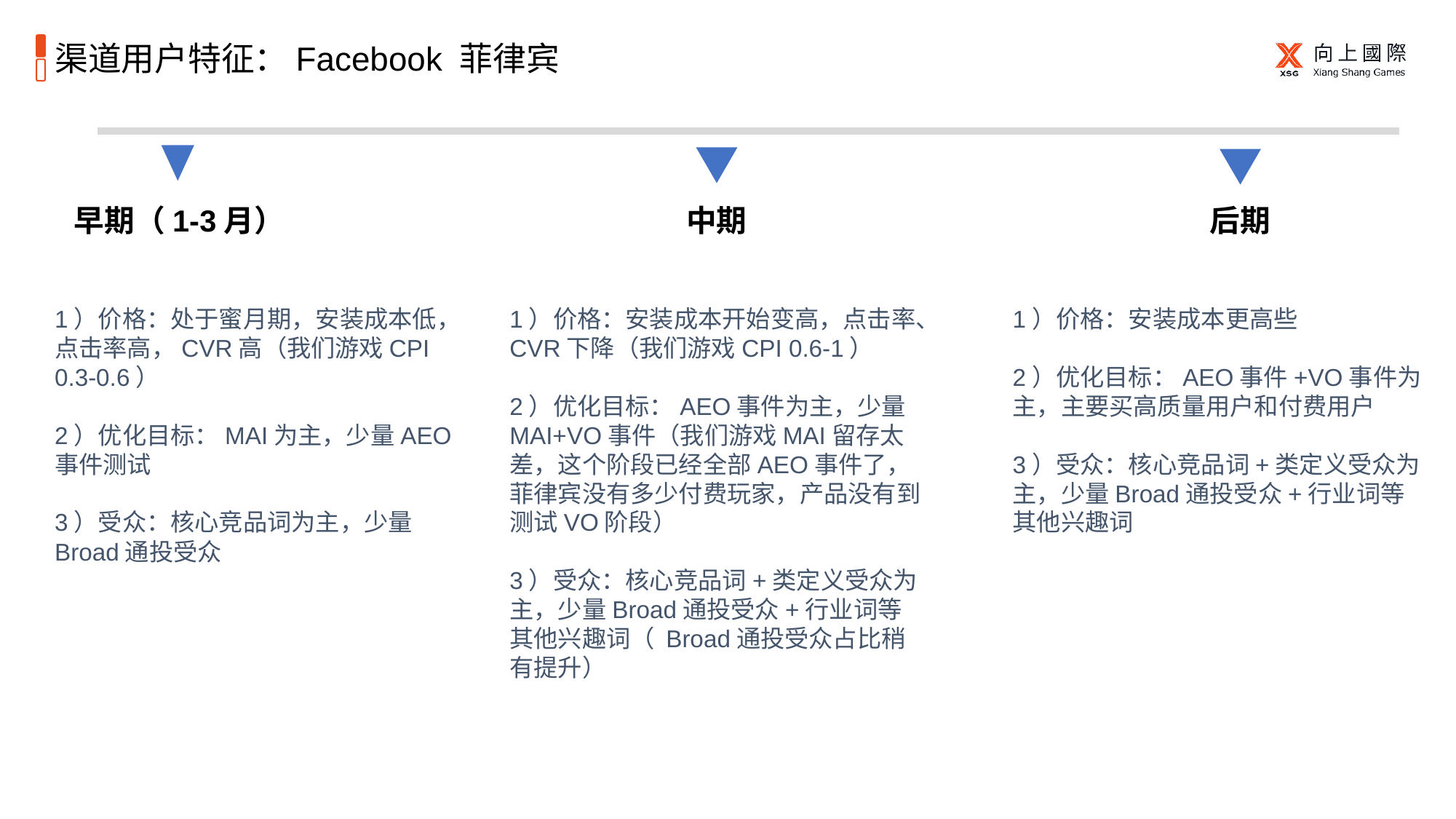

# 渠道用户特征：Facebook 菲律宾

早期（1-3月）
中期
后期

1）价格：处于蜜月期，安装成本低，点击率高，CVR高（我们游戏CPI 0.3-0.6）

2）优化目标：MAI为主，少量AEO事件测试

3）受众：核心竞品词为主，少量Broad通投受众

1）价格：安装成本开始变高，点击率、CVR下降（我们游戏CPI 0.6-1）

2）优化目标：AEO事件为主，少量MAI+VO事件（我们游戏MAI留存太差，这个阶段已经全部AEO事件了，菲律宾没有多少付费玩家，产品没有到测试VO阶段）

3）受众：核心竞品词+类定义受众为主，少量Broad通投受众+行业词等其他兴趣词（ Broad通投受众占比稍有提升）

1）价格：安装成本更高些

2）优化目标：AEO事件+VO事件为主，主要买高质量用户和付费用户

3）受众：核心竞品词+类定义受众为主，少量Broad通投受众+行业词等其他兴趣词